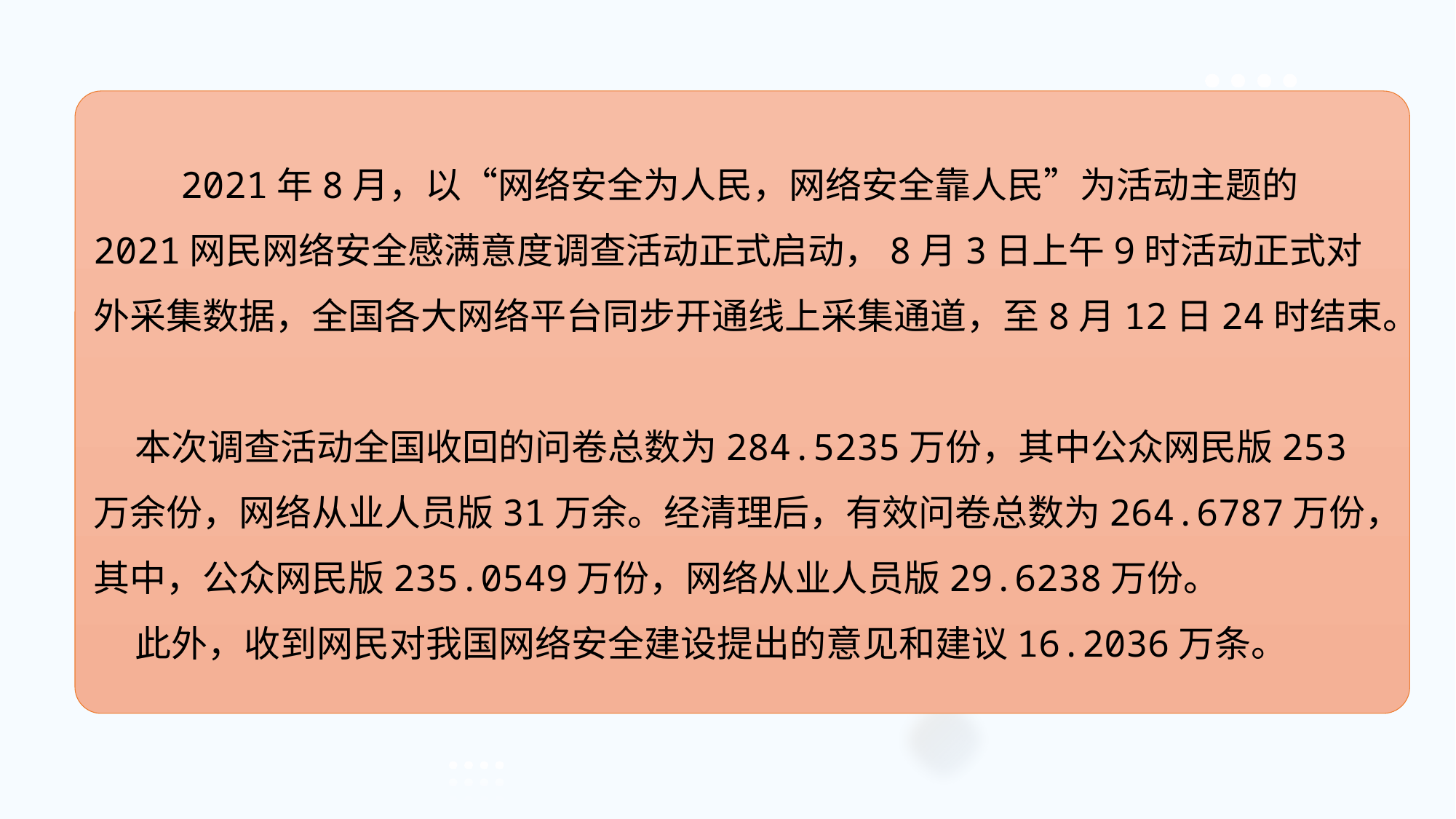

2021年8月，以“网络安全为人民，网络安全靠人民”为活动主题的2021网民网络安全感满意度调查活动正式启动，8月3日上午9时活动正式对外采集数据，全国各大网络平台同步开通线上采集通道，至8月12日24时结束。
    本次调查活动全国收回的问卷总数为284.5235万份，其中公众网民版253万余份，网络从业人员版31万余。经清理后，有效问卷总数为264.6787万份，其中，公众网民版235.0549万份，网络从业人员版29.6238万份。
    此外，收到网民对我国网络安全建设提出的意见和建议16.2036万条。